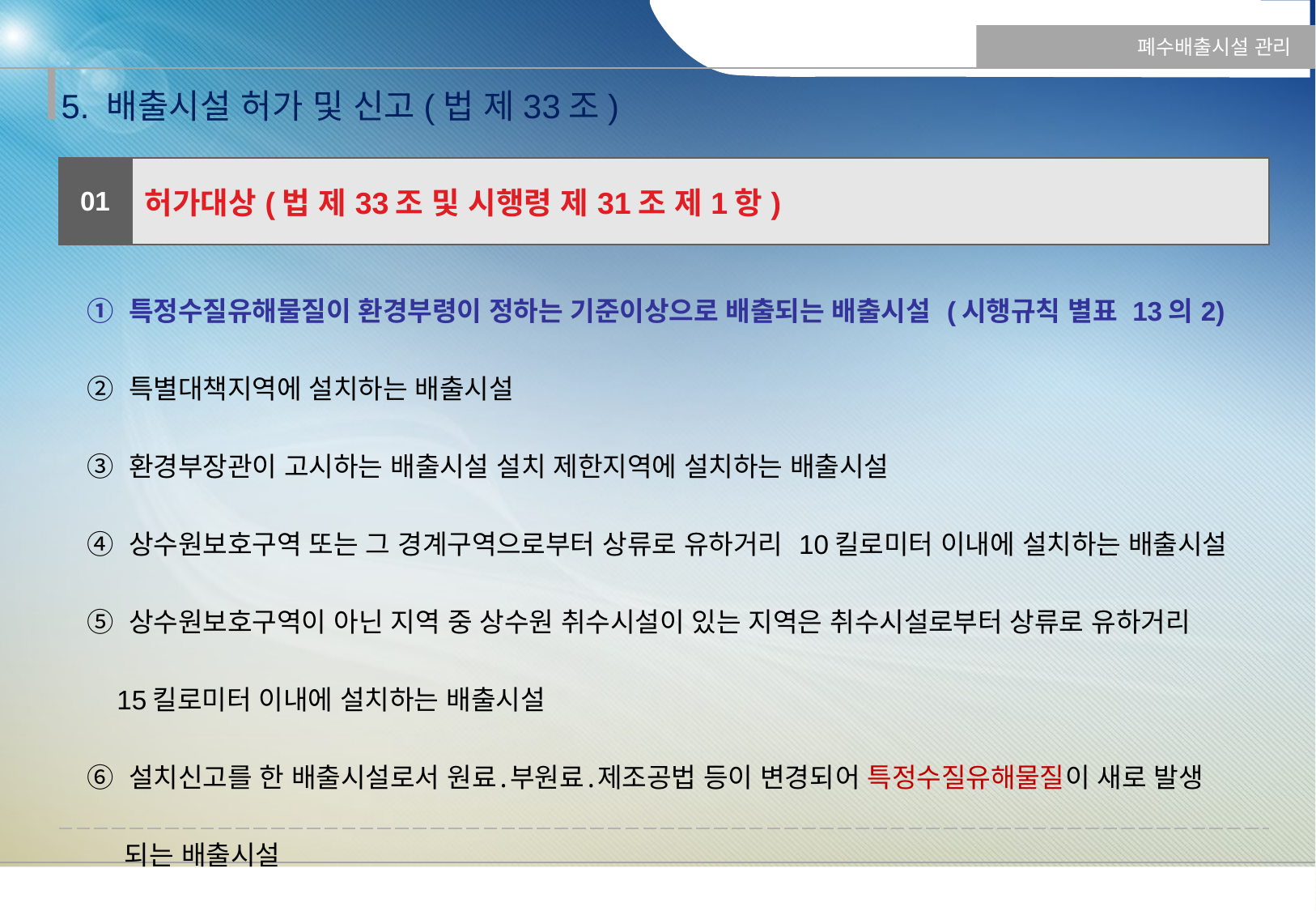

폐수배출시설 관리
5. 배출시설 허가 및 신고(법 제33조)
| 01 | 허가대상(법 제33조 및 시행령 제31조 제1항) |
| --- | --- |
| ① 특정수질유해물질이 환경부령이 정하는 기준이상으로 배출되는 배출시설 (시행규칙 별표 13의2) ② 특별대책지역에 설치하는 배출시설 ③ 환경부장관이 고시하는 배출시설 설치 제한지역에 설치하는 배출시설 ④ 상수원보호구역 또는 그 경계구역으로부터 상류로 유하거리 10킬로미터 이내에 설치하는 배출시설 ⑤ 상수원보호구역이 아닌 지역 중 상수원 취수시설이 있는 지역은 취수시설로부터 상류로 유하거리 15킬로미터 이내에 설치하는 배출시설 ⑥ 설치신고를 한 배출시설로서 원료․부원료․제조공법 등이 변경되어 특정수질유해물질이 새로 발생 되는 배출시설 |  |